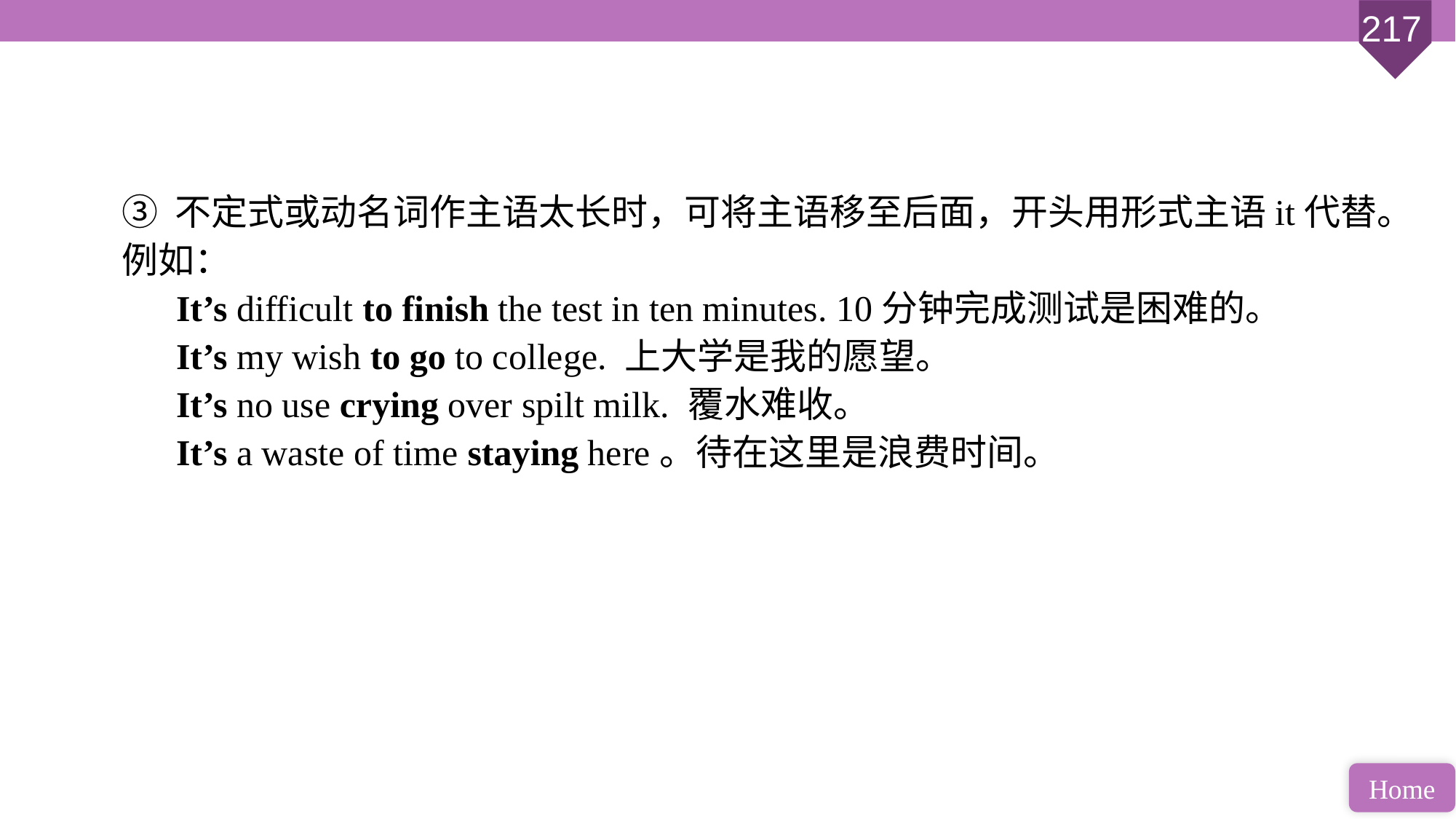

③ 不定式或动名词作主语太长时，可将主语移至后面，开头用形式主语it代替。例如：
      It’s difficult to finish the test in ten minutes. 10分钟完成测试是困难的。
      It’s my wish to go to college. 上大学是我的愿望。
      It’s no use crying over spilt milk. 覆水难收。
      It’s a waste of time staying here。待在这里是浪费时间。